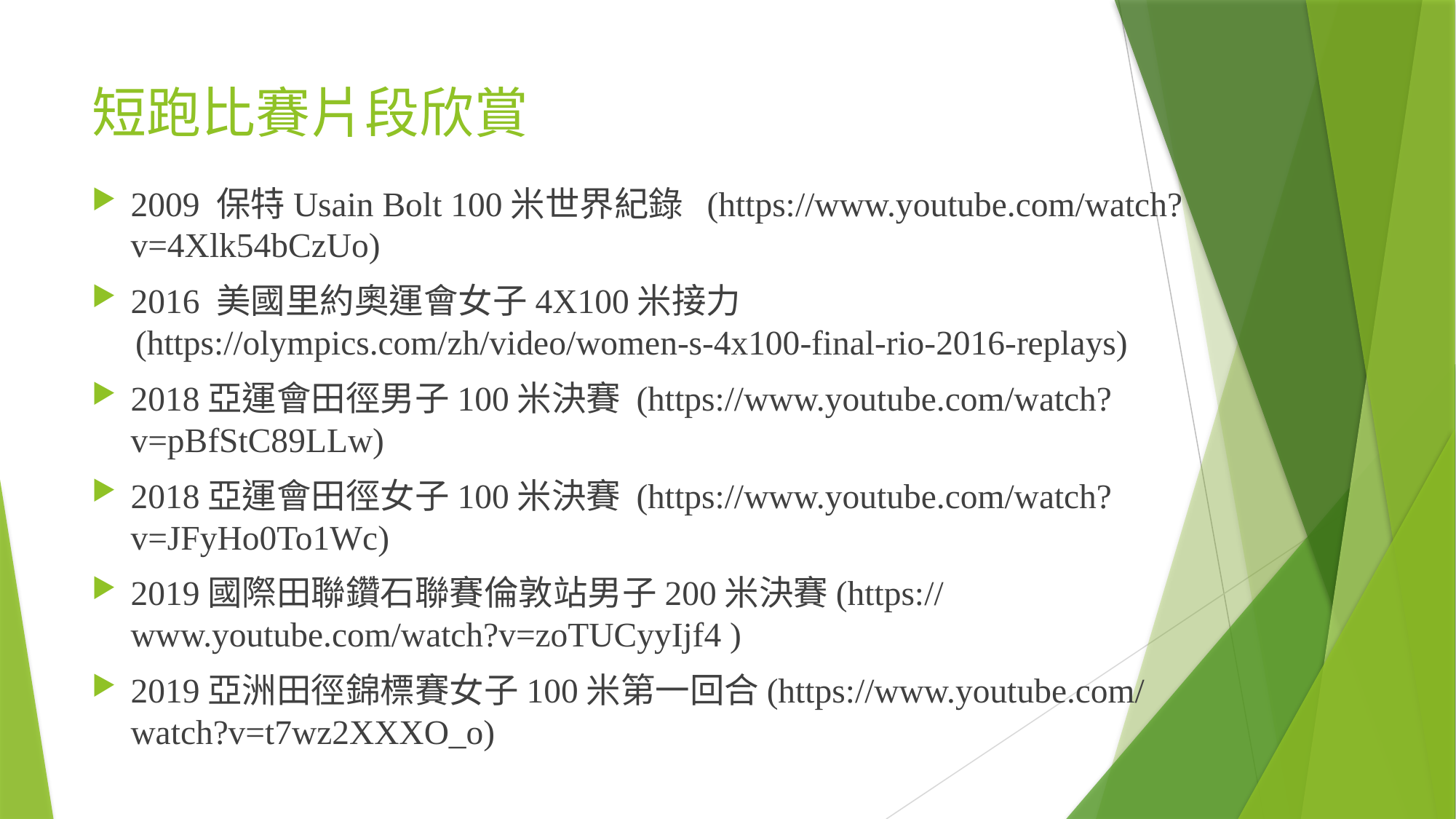

# 短跑比賽片段欣賞
2009 保特Usain Bolt 100米世界紀錄  (https://www.youtube.com/watch?v=4Xlk54bCzUo)
2016 美國里約奧運會女子4X100米接力
     (https://olympics.com/zh/video/women-s-4x100-final-rio-2016-replays)
2018亞運會田徑男子100米決賽 (https://www.youtube.com/watch?v=pBfStC89LLw)
2018亞運會田徑女子100米決賽 (https://www.youtube.com/watch?v=JFyHo0To1Wc)
2019國際田聯鑽石聯賽倫敦站男子200米決賽(https://www.youtube.com/watch?v=zoTUCyyIjf4 )
2019亞洲田徑錦標賽女子100米第一回合(https://www.youtube.com/watch?v=t7wz2XXXO_o)